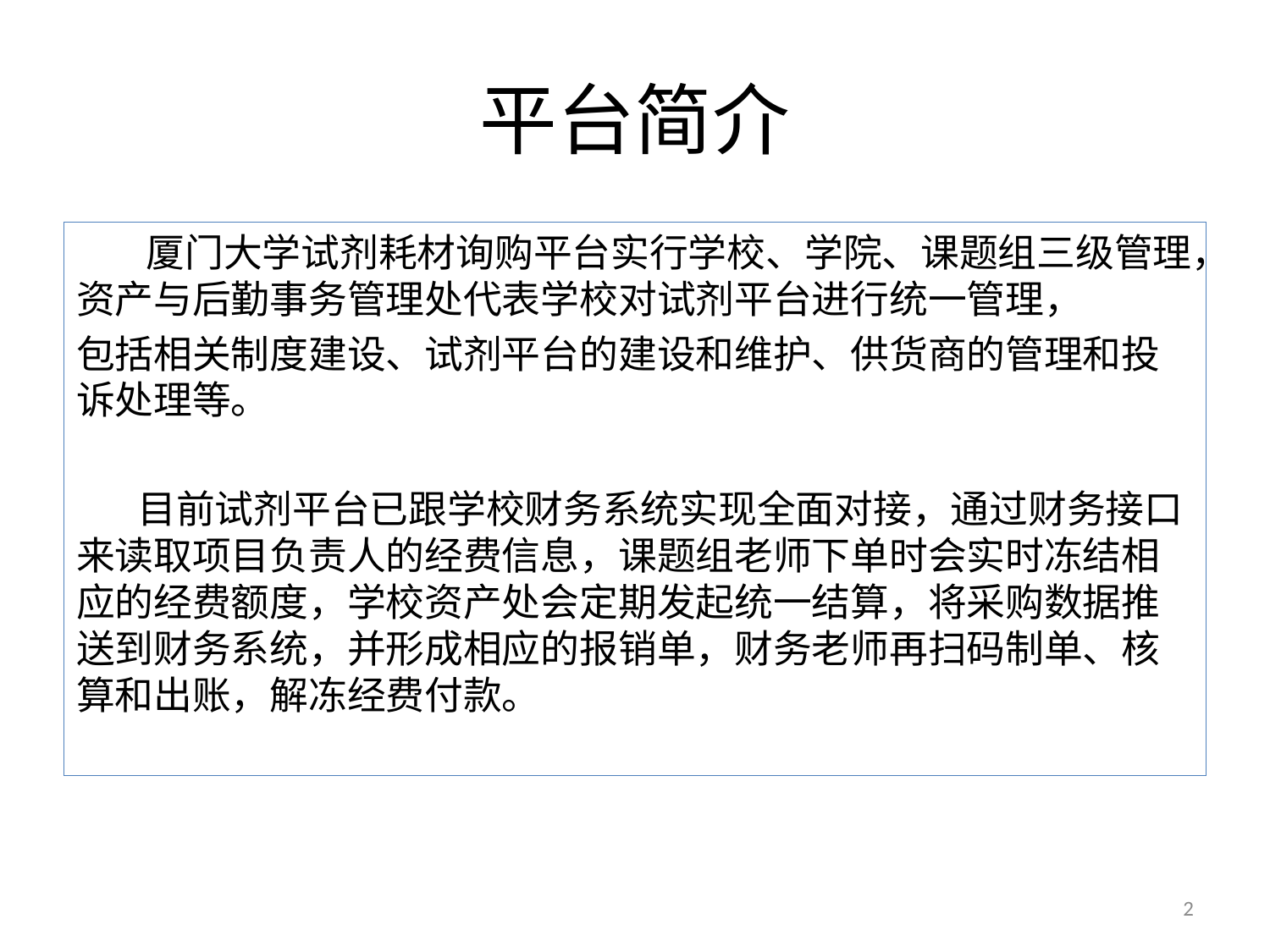

# 平台简介
       厦门大学试剂耗材询购平台实行学校、学院、课题组三级管理，资产与后勤事务管理处代表学校对试剂平台进行统一管理，
包括相关制度建设、试剂平台的建设和维护、供货商的管理和投诉处理等。

      目前试剂平台已跟学校财务系统实现全面对接，通过财务接口来读取项目负责人的经费信息，课题组老师下单时会实时冻结相应的经费额度，学校资产处会定期发起统一结算，将采购数据推送到财务系统，并形成相应的报销单，财务老师再扫码制单、核算和出账，解冻经费付款。
2